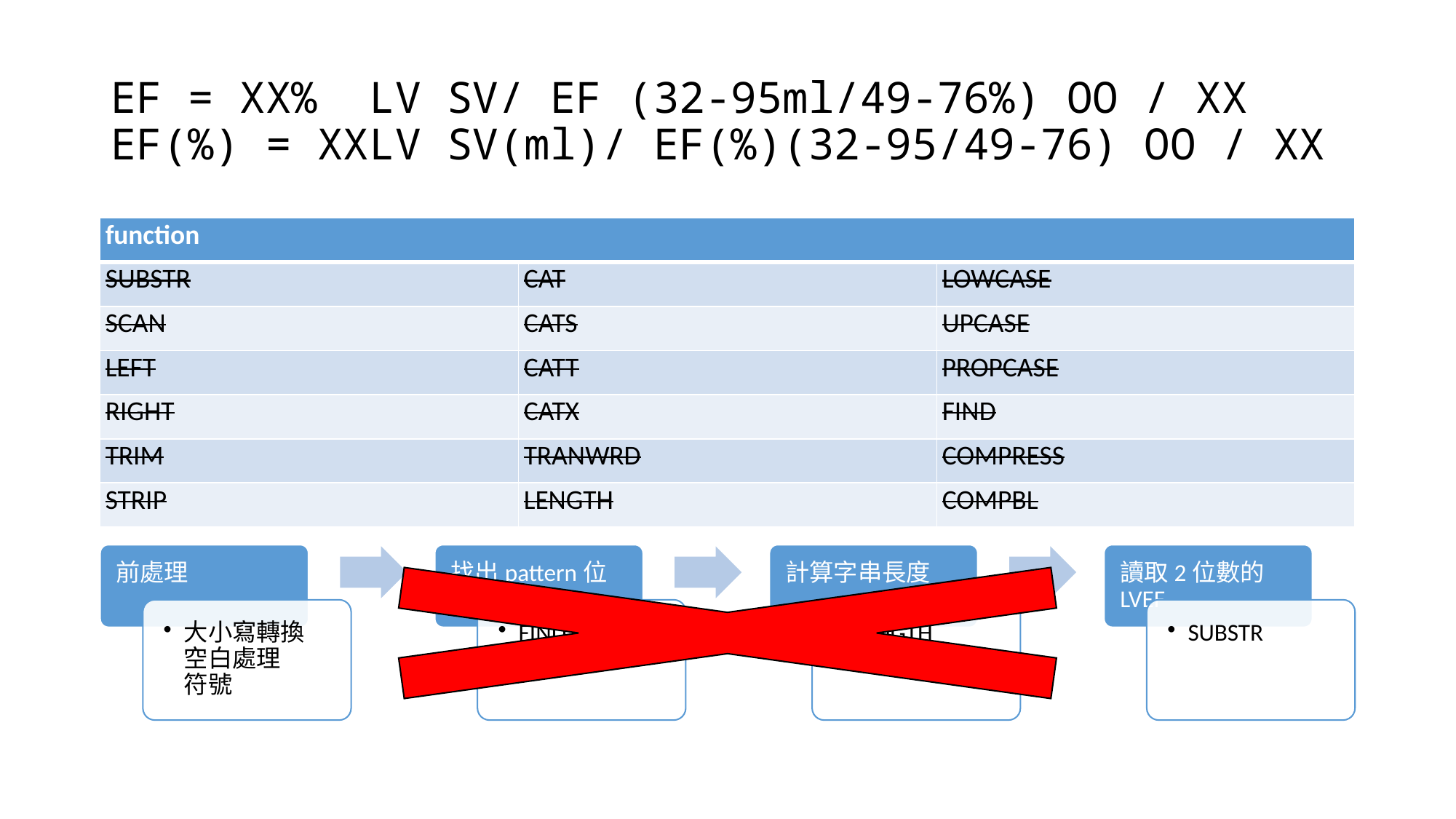

# EF = XX%		LV SV/ EF (32-95ml/49-76%) OO / XX EF(%) = XX	LV SV(ml)/ EF(%)(32-95/49-76) OO / XX
| function |  |  |
| --- | --- | --- |
| SUBSTR | CAT | LOWCASE |
| SCAN | CATS | UPCASE |
| LEFT | CATT | PROPCASE |
| RIGHT | CATX | FIND |
| TRIM | TRANWRD | COMPRESS |
| STRIP | LENGTH | COMPBL |
前處理
大小寫轉換
空白處理
符號

找出pattern位置
FIND

計算字串長度
LENGTH

讀取2位數的LVEF
SUBSTR